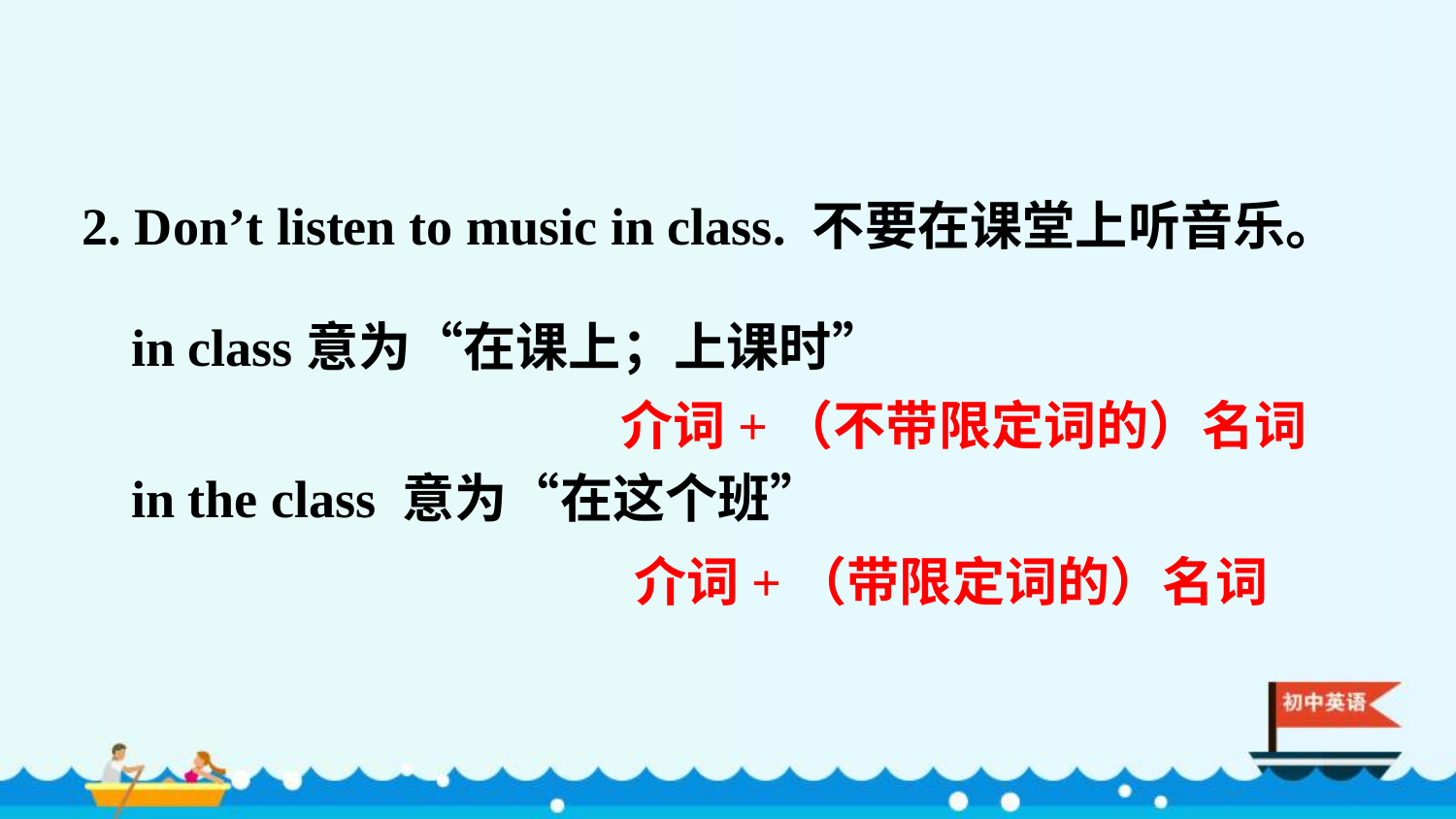

2. Don’t listen to music in class. 不要在课堂上听音乐。
in class意为“在课上；上课时”

in the class 意为“在这个班”
介词+（不带限定词的）名词
介词+（带限定词的）名词